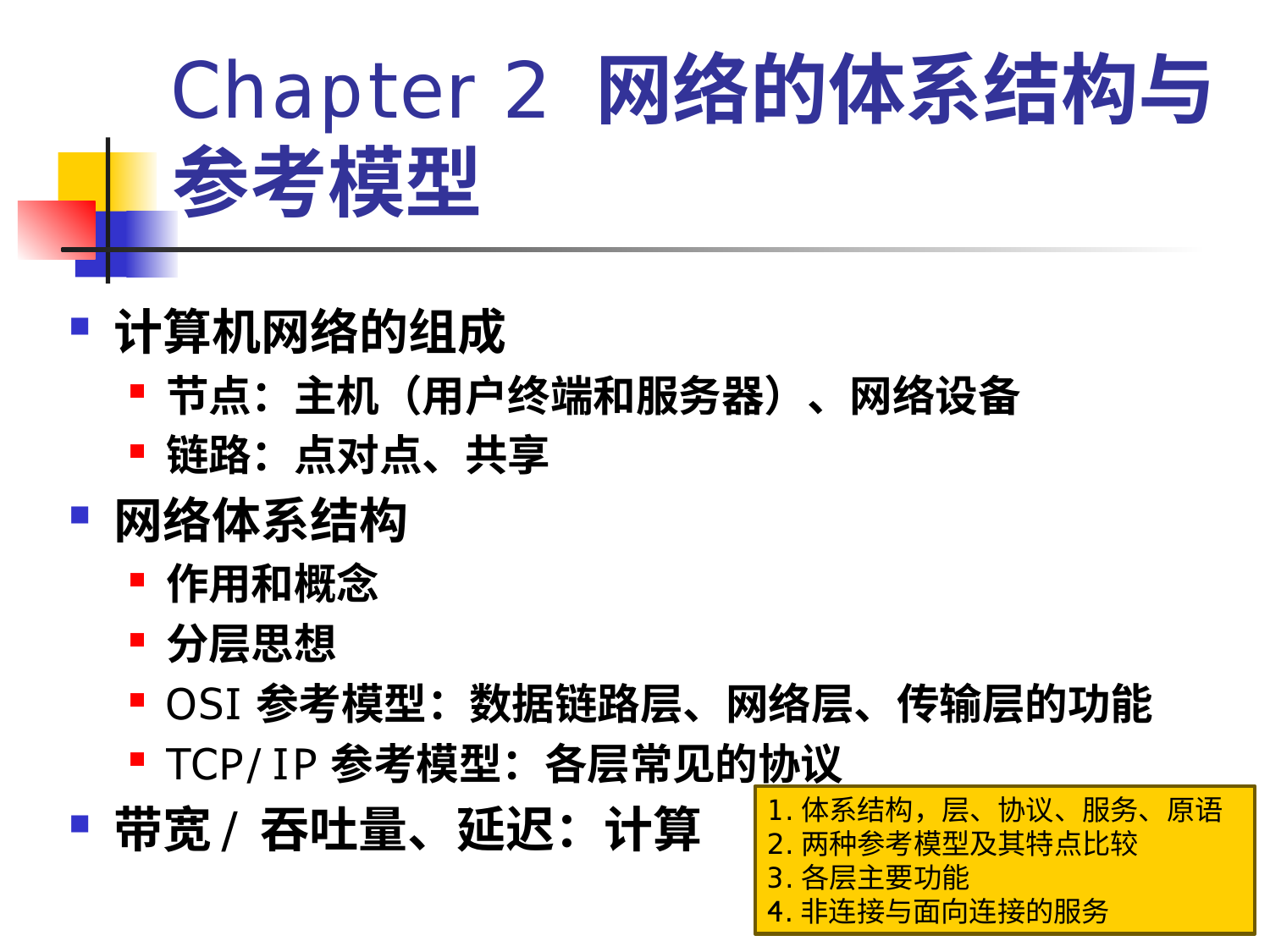

# Chapter 2 网络的体系结构与参考模型
计算机网络的组成
节点：主机（用户终端和服务器）、网络设备
链路：点对点、共享
网络体系结构
作用和概念
分层思想
OSI参考模型：数据链路层、网络层、传输层的功能
TCP/IP参考模型：各层常见的协议
带宽/吞吐量、延迟：计算
1.体系结构，层、协议、服务、原语
2.两种参考模型及其特点比较
3.各层主要功能
4.非连接与面向连接的服务